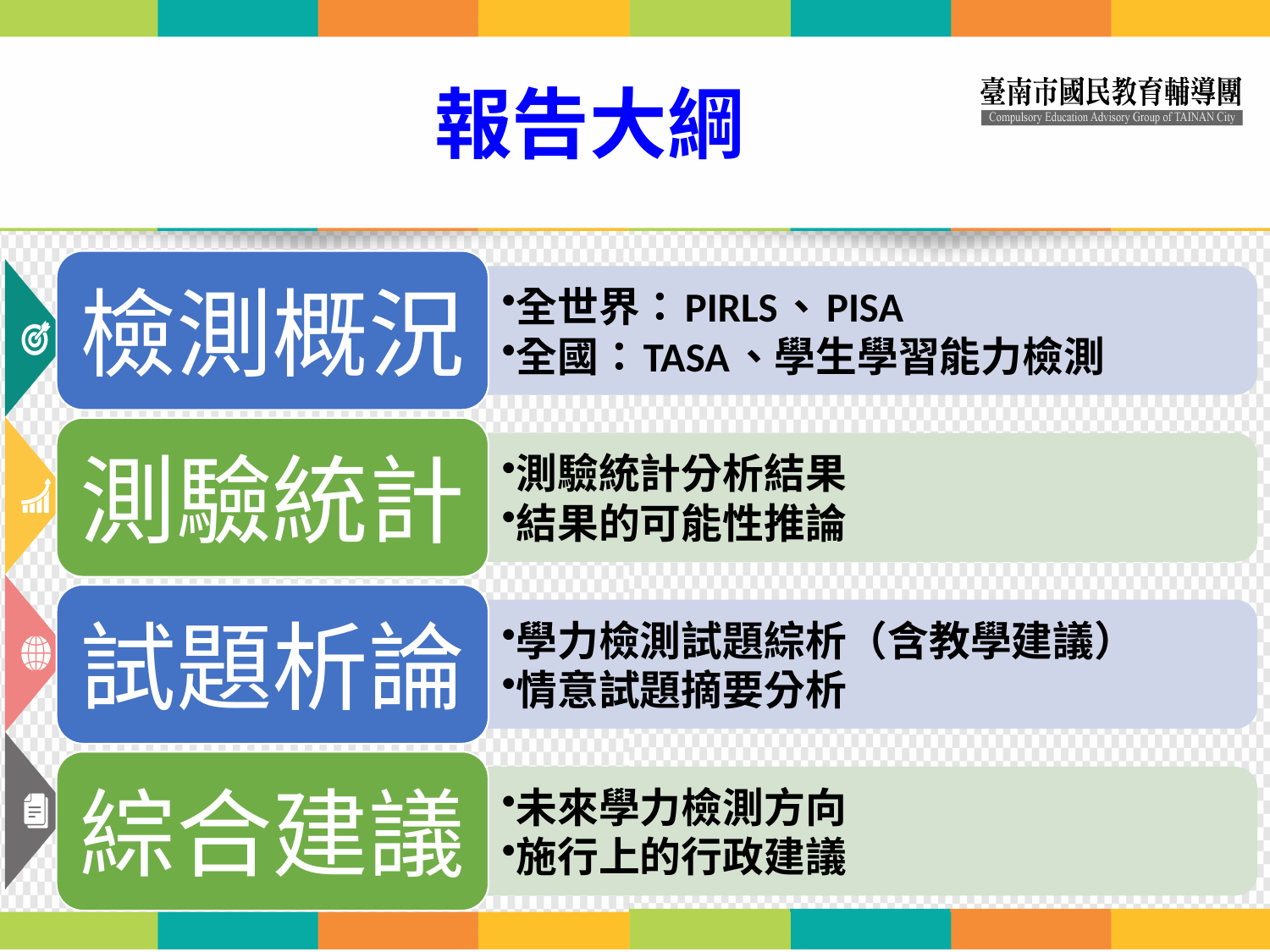

# 報告大綱
測驗統計分析結果
結果的可能性推論
試題析論
學力檢測試題綜析（含教學建議）
綜合建議
未來學力檢測方向
施行上的行政建議
情意試題摘要分析
檢測概況
全世界：PIRLS、PISA
全國：TASA、學生學習能力檢測
測驗統計